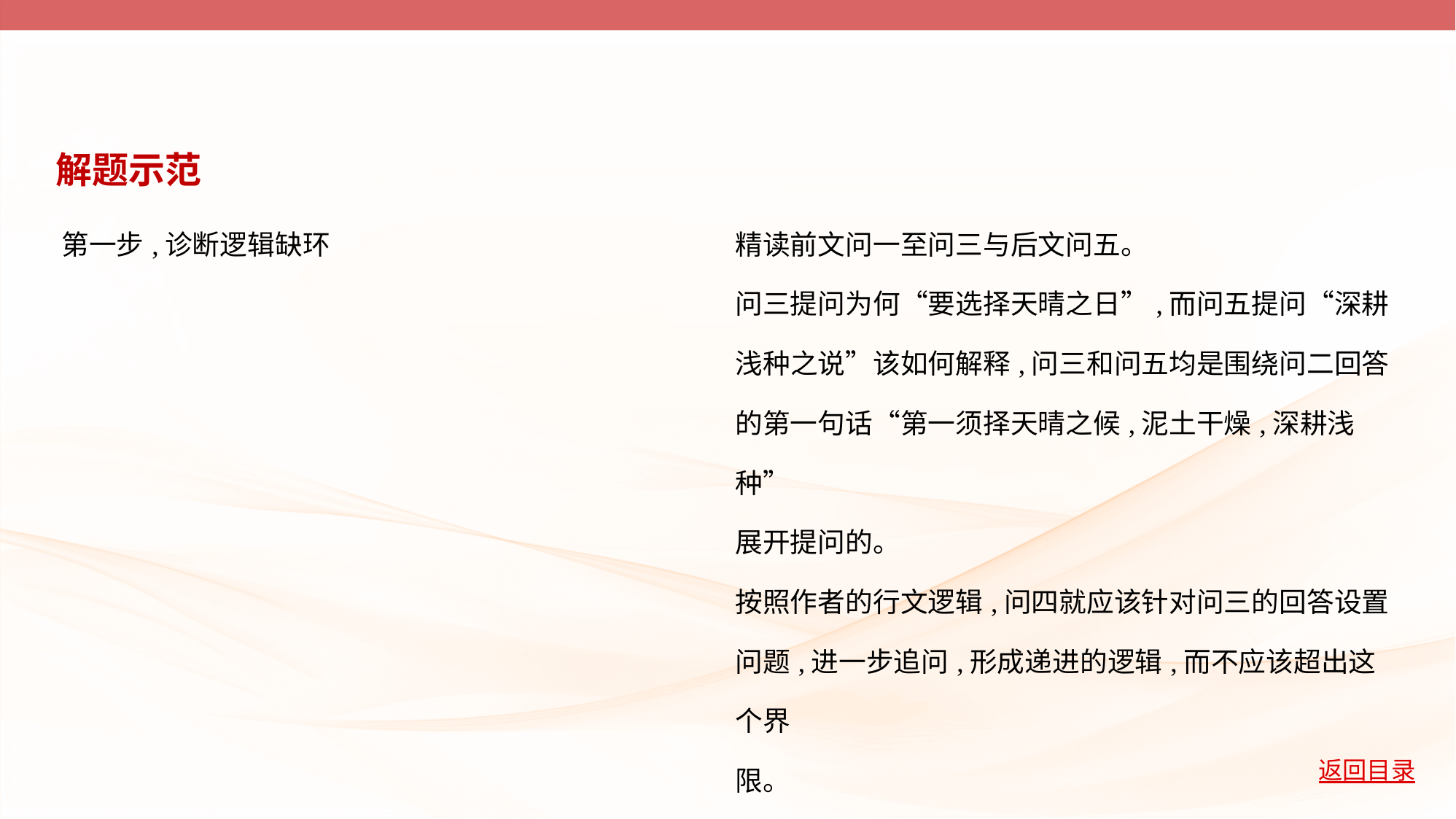

解题示范
| 第一步,诊断逻辑缺环 | 精读前文问一至问三与后文问五。 问三提问为何“要选择天晴之日”,而问五提问“深耕 浅种之说”该如何解释,问三和问五均是围绕问二回答 的第一句话“第一须择天晴之候,泥土干燥,深耕浅种” 展开提问的。 按照作者的行文逻辑,问四就应该针对问三的回答设置 问题,进一步追问,形成递进的逻辑,而不应该超出这个界 限。 |
| --- | --- |